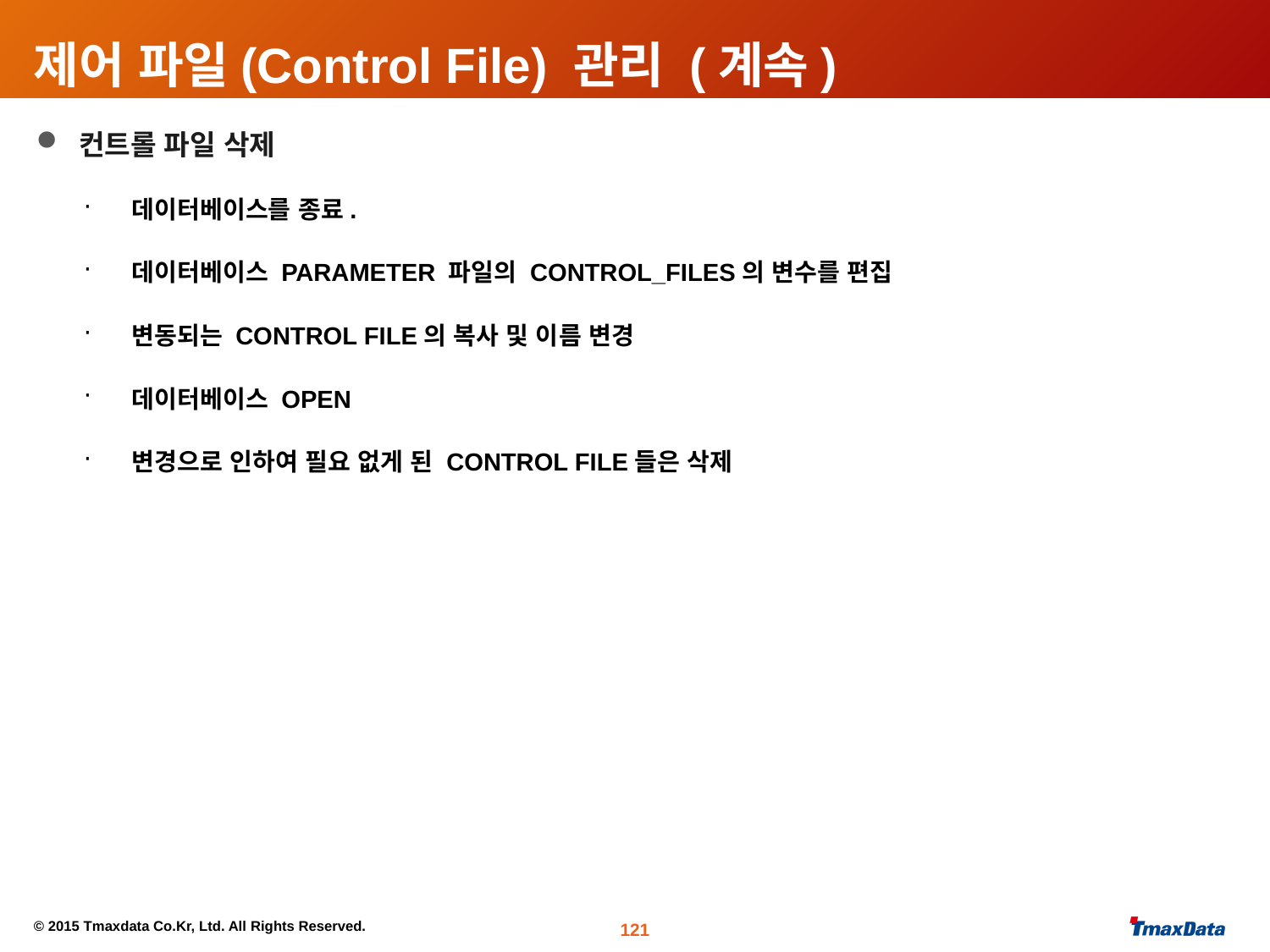

# 제어 파일(Control File) 관리 (계속)
 컨트롤 파일 삭제
데이터베이스를 종료.

데이터베이스 PARAMETER 파일의 CONTROL_FILES의 변수를 편집

변동되는 CONTROL FILE의 복사 및 이름 변경

데이터베이스 OPEN

변경으로 인하여 필요 없게 된 CONTROL FILE들은 삭제